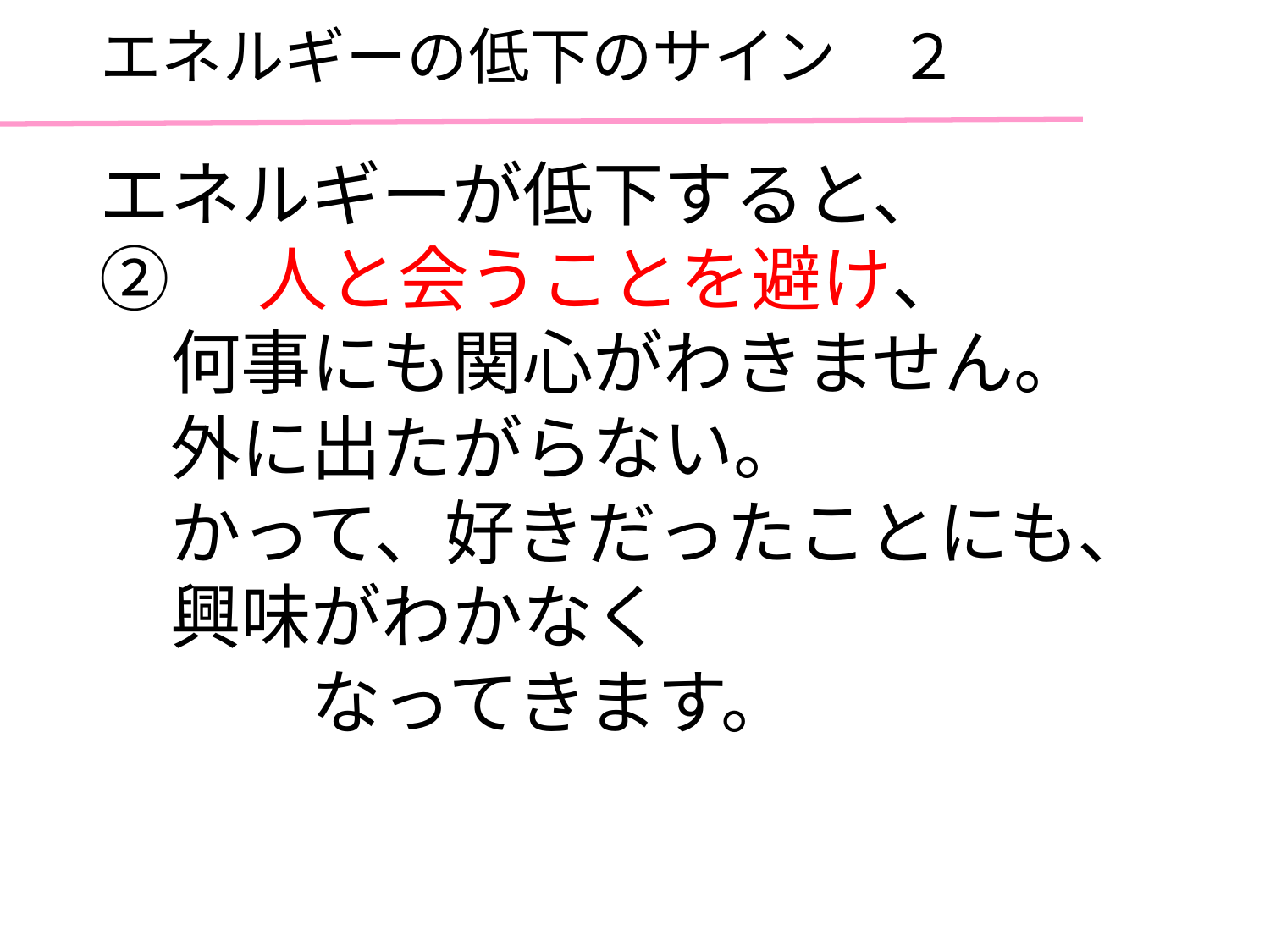

# エネルギーの低下のサイン　２
エネルギーが低下すると、
②　人と会うことを避け、
　何事にも関心がわきません。
　外に出たがらない。
　かって、好きだったことにも、
　興味がわかなく
　　　なってきます。